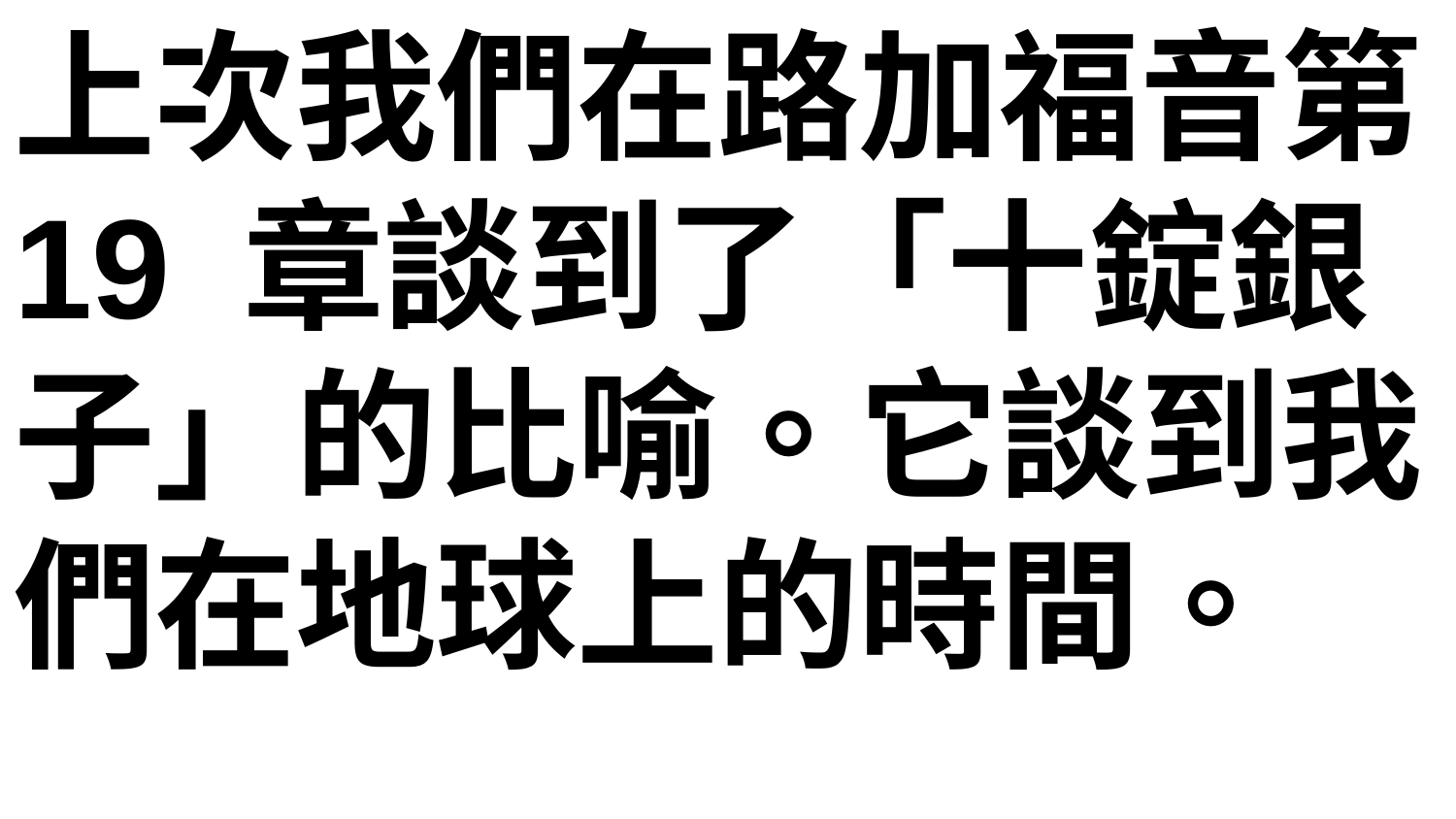

上次我們在路加福音第 19 章談到了「十錠銀子」的比喻。它談到我們在地球上的時間。